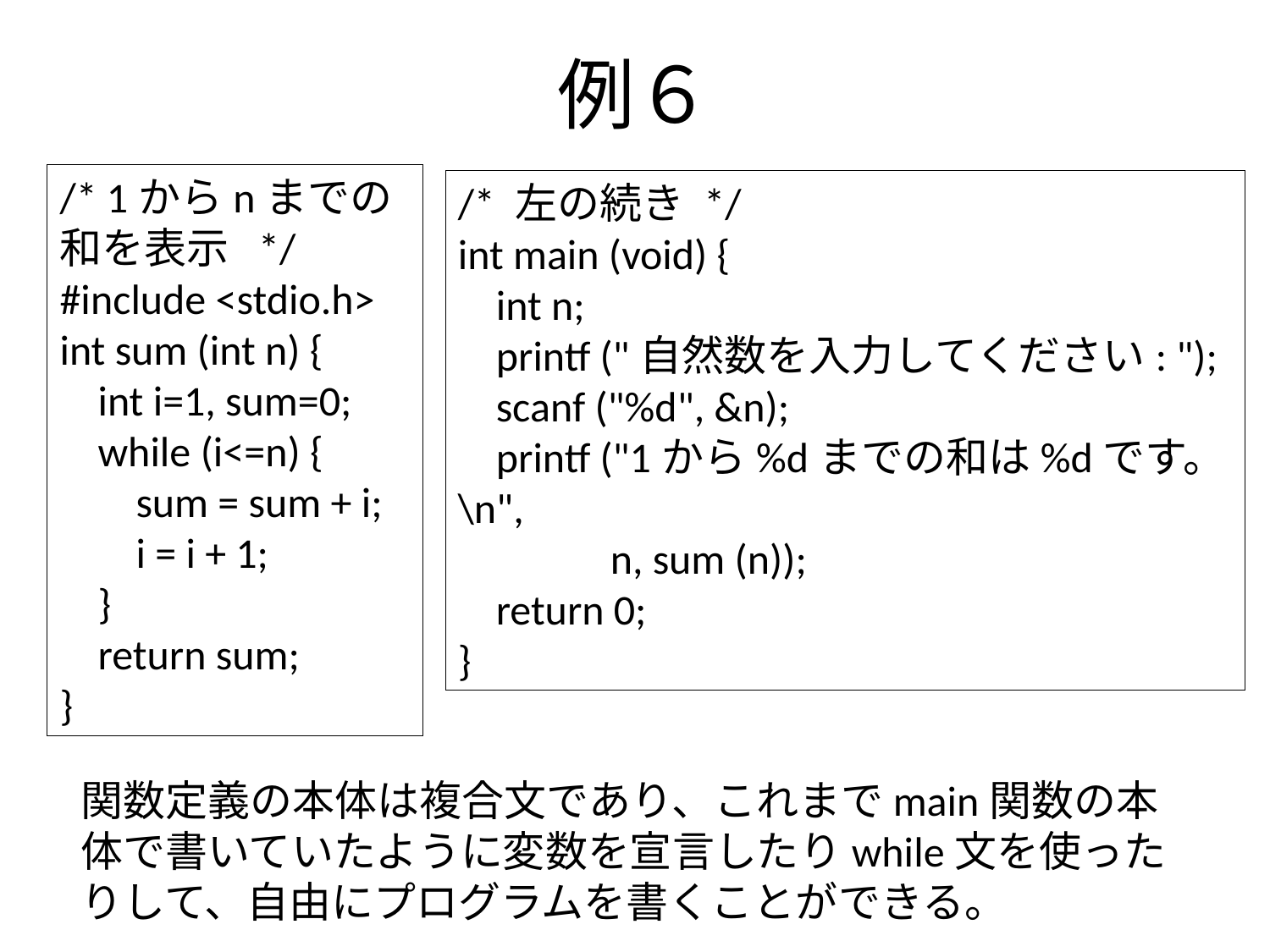

# 例６
/* 1からnまでの和を表示  */
#include <stdio.h>
int sum (int n) {
    int i=1, sum=0;
    while (i<=n) {
        sum = sum + i;
        i = i + 1;
    }
    return sum;
}
/* 左の続き */
int main (void) {
    int n;
    printf ("自然数を入力してください: ");
    scanf ("%d", &n);
    printf ("1から%dまでの和は%dです。\n",
                n, sum (n));
    return 0;
}
関数定義の本体は複合文であり、これまでmain関数の本体で書いていたように変数を宣言したりwhile文を使ったりして、自由にプログラムを書くことができる。